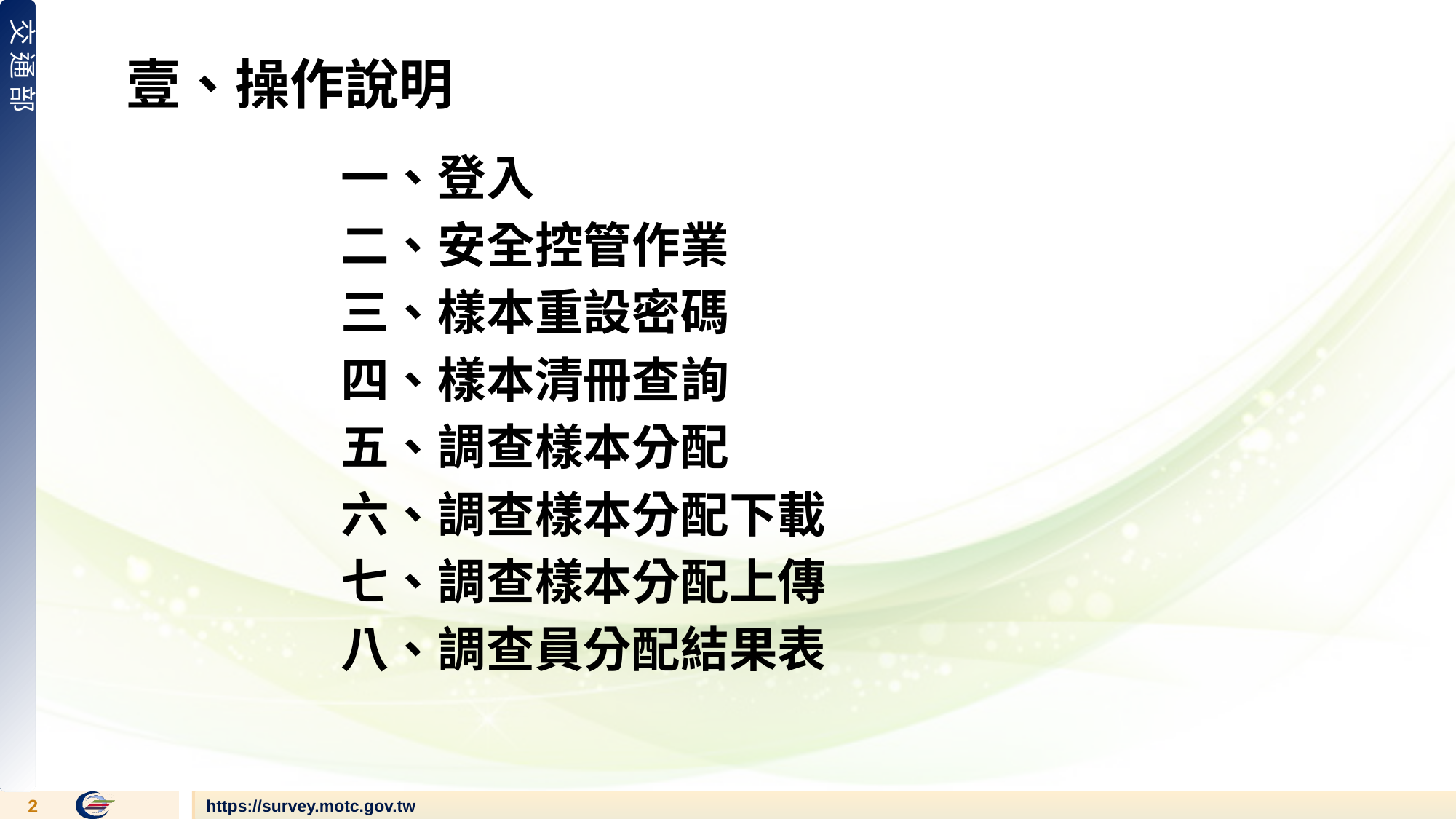

壹、操作說明
一、登入
二、安全控管作業
三、樣本重設密碼
四、樣本清冊查詢
五、調查樣本分配
六、調查樣本分配下載
七、調查樣本分配上傳
八、調查員分配結果表
2
https://survey.motc.gov.tw